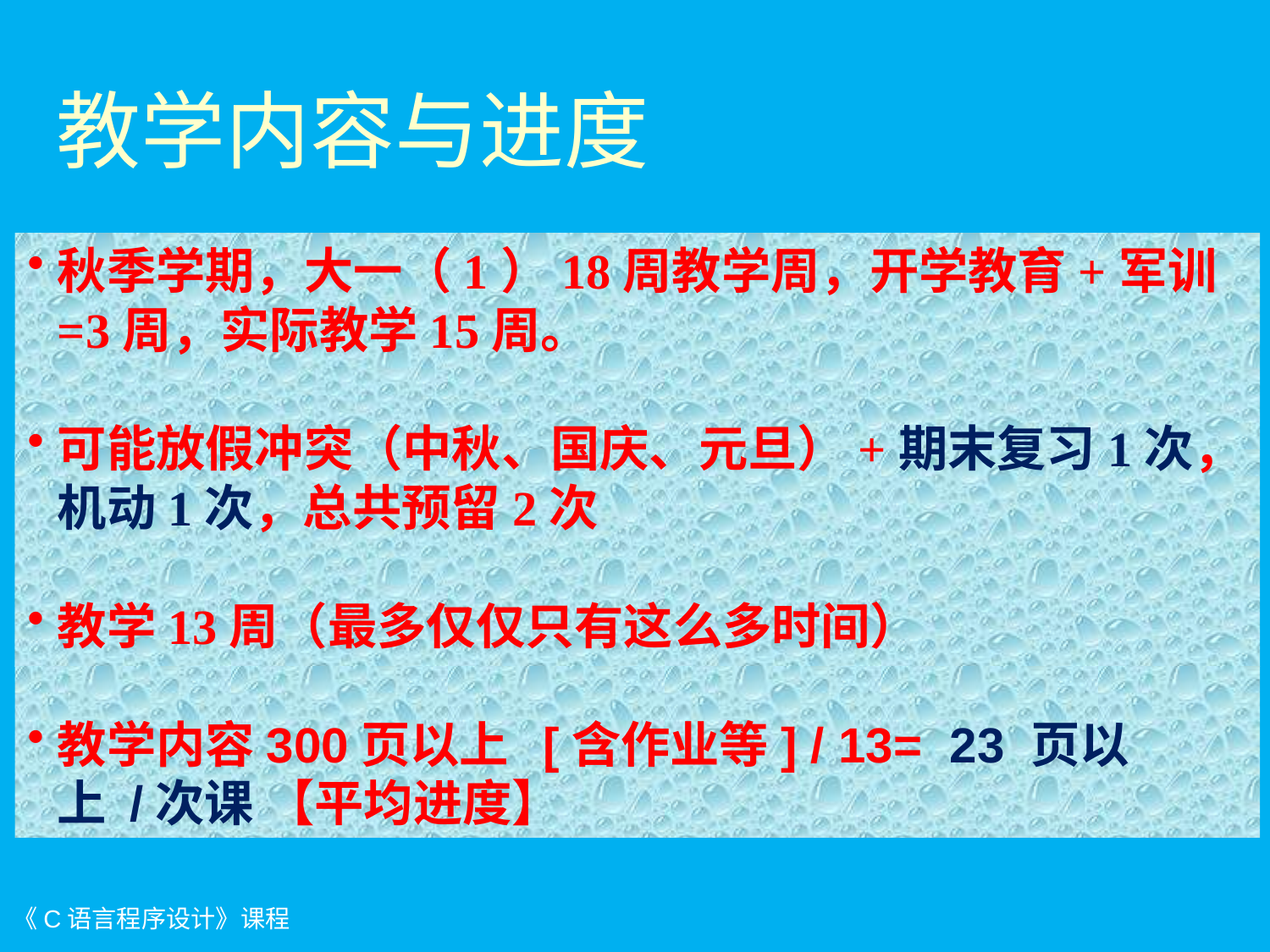

# 教学内容与进度
秋季学期，大一（1）18周教学周，开学教育+军训=3周，实际教学15周。

可能放假冲突（中秋、国庆、元旦）+期末复习1次，机动1次，总共预留2次

教学13周（最多仅仅只有这么多时间）

教学内容300页以上  [含作业等] / 13=  23 页以上 /次课 【平均进度】
《C语言程序设计》课程